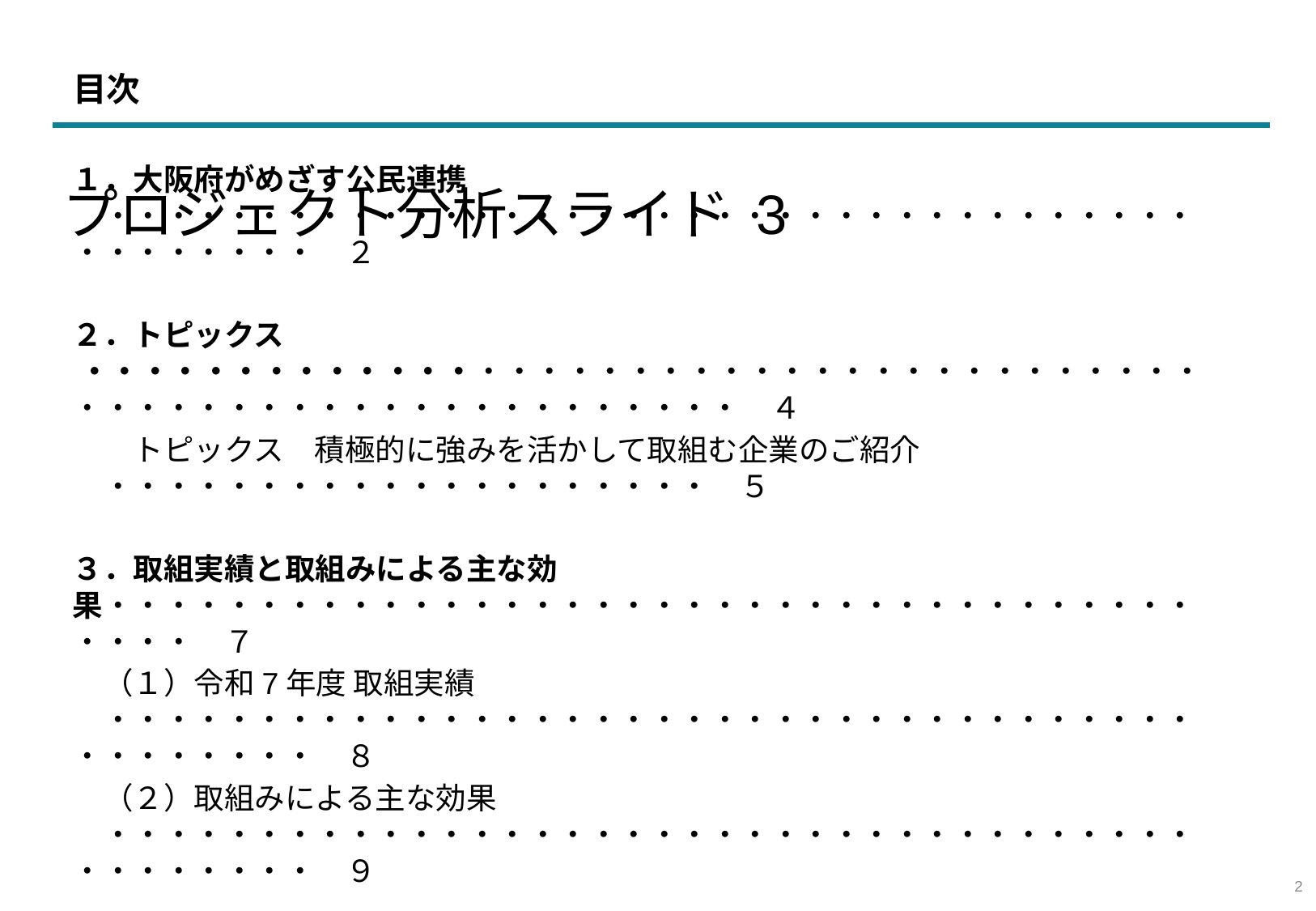

目次
プロジェクト分析スライド 3
１．大阪府がめざす公民連携　・・・・・・・・・・・・・・・・・・・・・・・・・・・・・・・・・・・・・・・・・・・・　２

２．トピックス ・・・・・・・・・・・・・・・・・・・・・・・・・・・・・・・・・・・・・・・・・・・・・・・・・・・・・・・・・・・　４
　　トピックス　積極的に強みを活かして取組む企業のご紹介　・・・・・・・・・・・・・・・・・・・・　５

３．取組実績と取組みによる主な効果・・・・・・・・・・・・・・・・・・・・・・・・・・・・・・・・・・・・・・・・　７
　（１）令和7年度 取組実績　・・・・・・・・・・・・・・・・・・・・・・・・・・・・・・・・・・・・・・・・・・・・　８
　（２）取組みによる主な効果　・・・・・・・・・・・・・・・・・・・・・・・・・・・・・・・・・・・・・・・・・・・・　９

４．主な連携事例　・・・・・・・・・・・・・・・・・・・・・・・・・・・・・・・・・・・・・・・・・・・・・・・・・・・・・・　11
　（１）子ども・教育、福祉　・・・・・・・・・・・・・・・・・・・・・・・・・・・・・・・・・・・・・・・・・・・・・・・　12
　（２）健康　・・・・・・・・・・・・・・・・・・・・・・・・・・・・・・・・・・・・・・・・・・・・・・・・・・・・・・・・・・　14
　（３）環境　・・・・・・・・・・・・・・・・・・・・・・・・・・・・・・・・・・・・・・・・・・・・・・・・・・・・・・・・・・　16
　（４）産業・中小企業振興、雇用　・・・・・・・・・・・・・・・・・・・・・・・・・・・・・・・・・・・・・・・・　18
　（５）安全・安心　・・・・・・・・・・・・・・・・・・・・・・・・・・・・・・・・・・・・・・・・・・・・・・・・・・・・・　19
　（６）地域活性化・まちづくり・・・・・・・・・・・・・・・・・・・・・・・・・・・・・・・・・・・・・・・・・・・・　20
  （７）府内市町村支援・・・・・・・・・・・・・・・・・・・・・・・・・・・・・・・・・・・・・・・・・・・・・　22
2